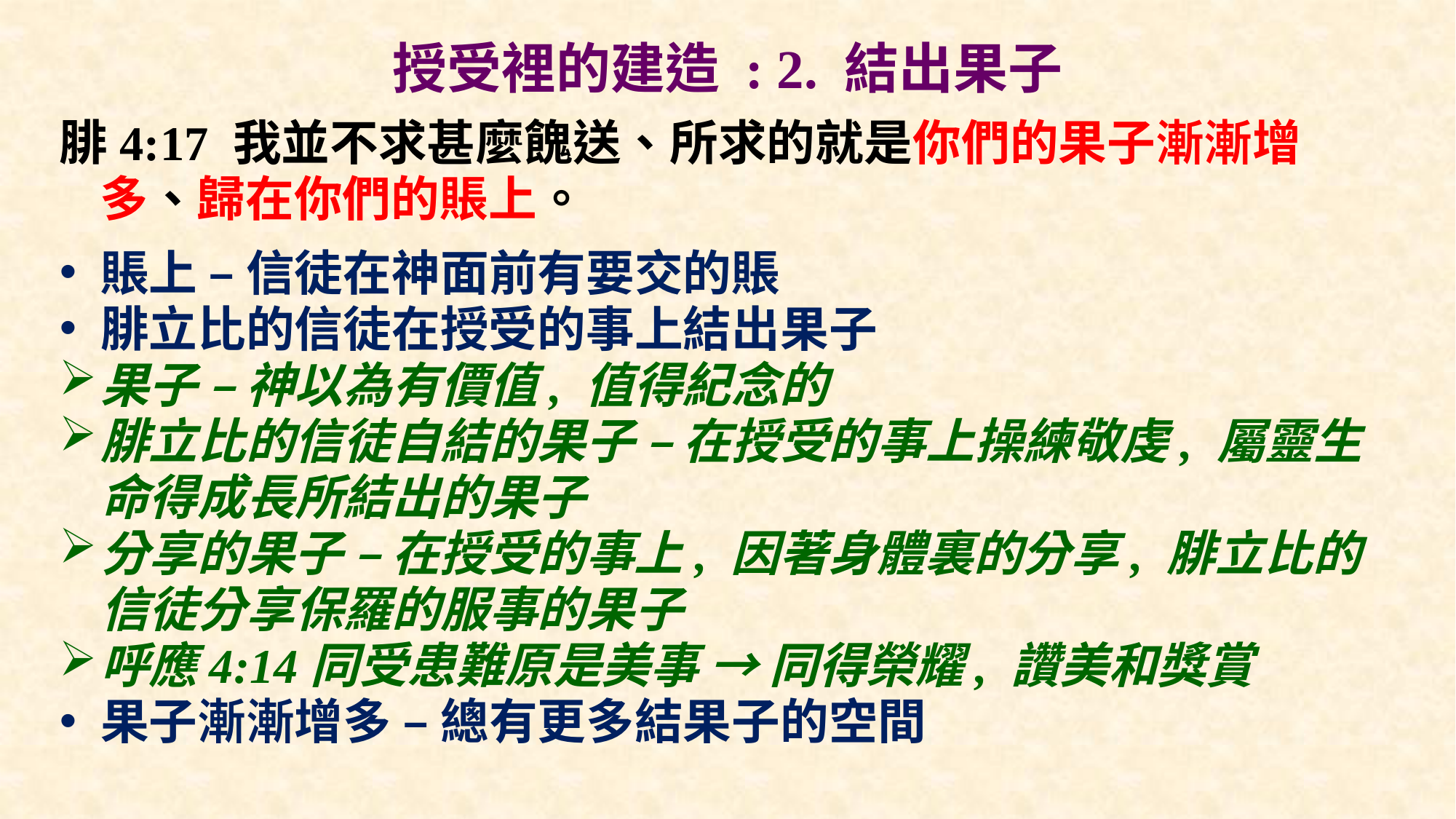

# 授受裡的建造 : 2. 結出果子
腓4:17 我並不求甚麼餽送、所求的就是你們的果子漸漸增多、歸在你們的賬上。
賬上 – 信徒在神面前有要交的賬
腓立比的信徒在授受的事上結出果子
果子 – 神以為有價值, 值得紀念的
腓立比的信徒自結的果子 – 在授受的事上操練敬虔, 屬靈生命得成長所結出的果子
分享的果子 – 在授受的事上, 因著身體裏的分享, 腓立比的信徒分享保羅的服事的果子
呼應4:14同受患難原是美事 → 同得榮耀, 讚美和獎賞
果子漸漸增多 – 總有更多結果子的空間